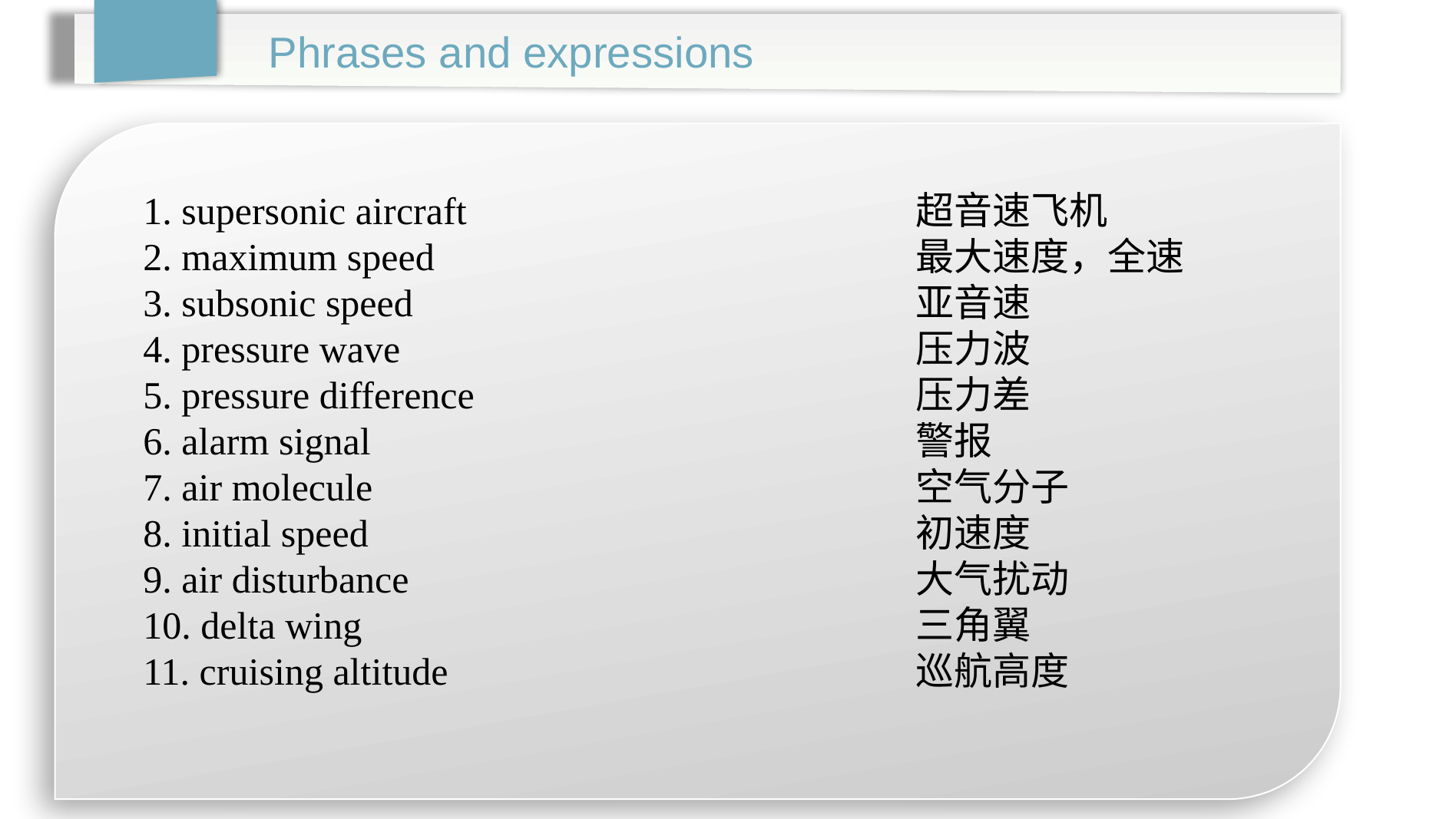

Phrases and expressions

1. supersonic aircraft				超音速飞机
2. maximum speed					最大速度，全速
3. subsonic speed					亚音速
4. pressure wave					压力波
5. pressure difference				压力差
6. alarm signal					警报
7. air molecule					空气分子
8. initial speed					初速度
9. air disturbance					大气扰动
10. delta wing 					三角翼
11. cruising altitude 				巡航高度